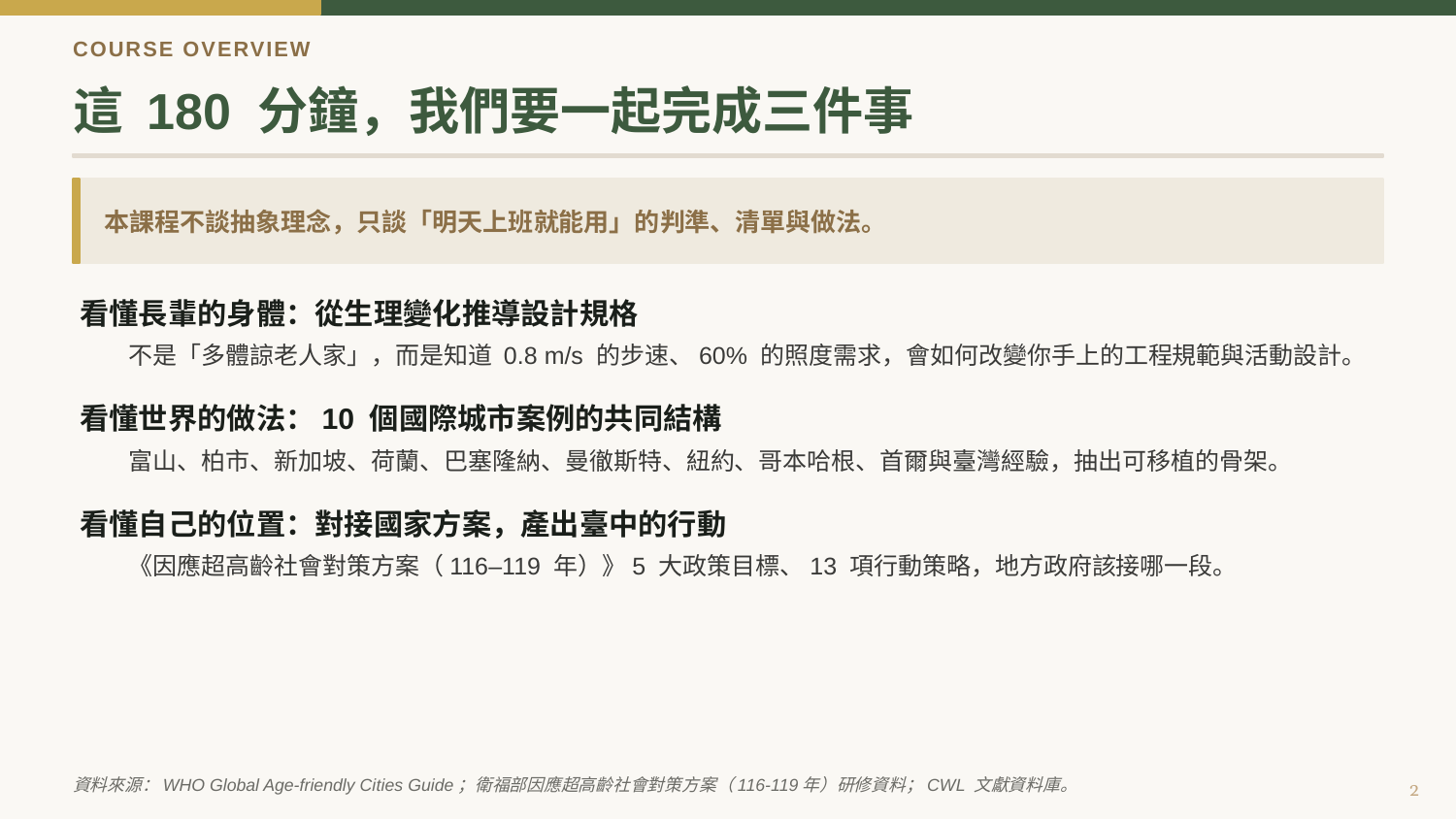

COURSE OVERVIEW
這 180 分鐘，我們要一起完成三件事

本課程不談抽象理念，只談「明天上班就能用」的判準、清單與做法。
看懂長輩的身體：從生理變化推導設計規格
　　不是「多體諒老人家」，而是知道 0.8 m/s 的步速、60% 的照度需求，會如何改變你手上的工程規範與活動設計。
看懂世界的做法：10 個國際城市案例的共同結構
　　富山、柏市、新加坡、荷蘭、巴塞隆納、曼徹斯特、紐約、哥本哈根、首爾與臺灣經驗，抽出可移植的骨架。
看懂自己的位置：對接國家方案，產出臺中的行動
　　《因應超高齡社會對策方案（116–119 年）》5 大政策目標、13 項行動策略，地方政府該接哪一段。
資料來源：WHO Global Age-friendly Cities Guide；衛福部因應超高齡社會對策方案（116-119年）研修資料；CWL 文獻資料庫。
2